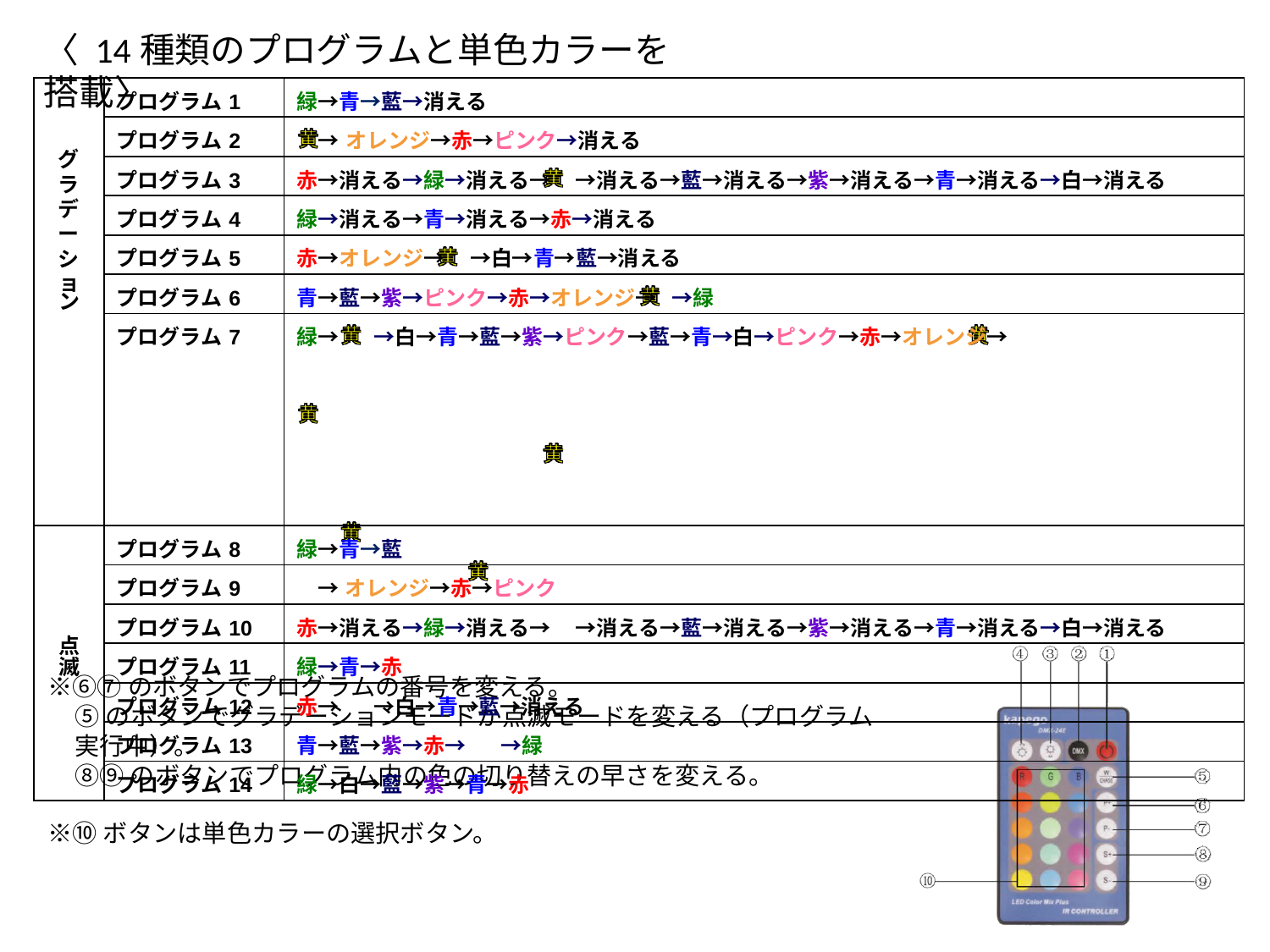

# 〈 14種類のプログラムと単色カラーを搭載〉
| グ ラ デ ー シ ョ ン | プログラム1 | 緑→青→藍→消える |
| --- | --- | --- |
|  | プログラム2 | →オレンジ→赤→ピンク→消える |
|  | プログラム3 | 赤→消える→緑→消える→ →消える→藍→消える→紫→消える→青→消える→白→消える |
|  | プログラム4 | 緑→消える→青→消える→赤→消える |
|  | プログラム5 | 赤→オレンジ→ →白→青→藍→消える |
|  | プログラム6 | 青→藍→紫→ピンク→赤→オレンジ→ →緑 |
|  | プログラム7 | 緑→ →白→青→藍→紫→ピンク→藍→青→白→ピンク→赤→オレンジ→ |
| 点 滅 | プログラム8 | 緑→青→藍 |
|  | プログラム9 | →オレンジ→赤→ピンク |
|  | プログラム10 | 赤→消える→緑→消える→ →消える→藍→消える→紫→消える→青→消える→白→消える |
|  | プログラム11 | 緑→青→赤 |
|  | プログラム12 | 赤→ →白→青→藍→消える |
|  | プログラム13 | 青→藍→紫→赤→ →緑 |
|  | プログラム14 | 緑→白→藍→紫→青→赤 |

※⑥⑦のボタンでプログラムの番号を変える。
⑤のボタンでグラデーションモードか点滅モードを変える（プログラム実行中）。
⑧⑨のボタンでプログラム内の色の切り替えの早さを変える。

※⑩ボタンは単色カラーの選択ボタン。